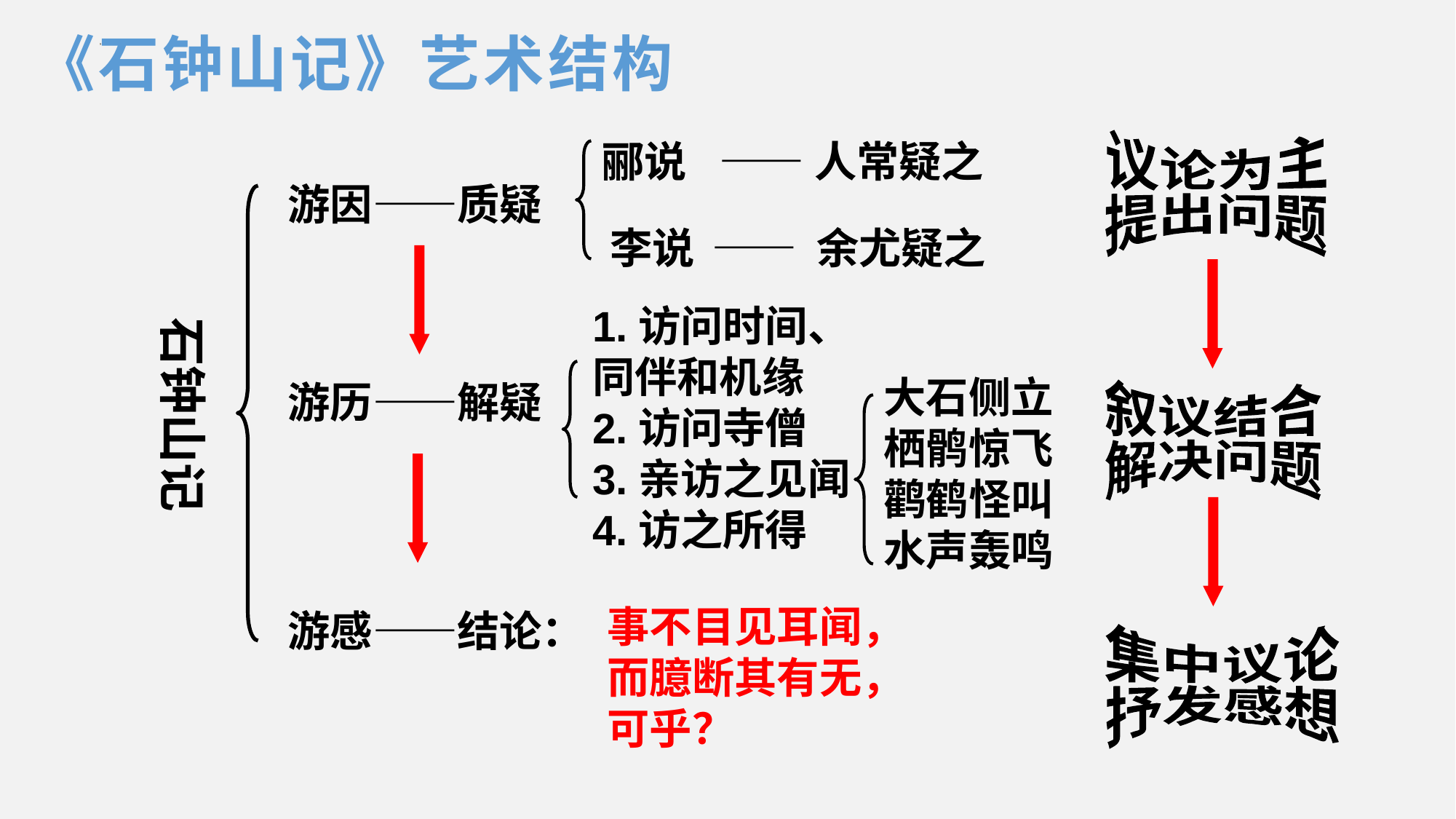

《石钟山记》艺术结构
郦说
——人常疑之
议论为主
提出问题

游因——质疑

李说
—— 余尤疑之

1.访问时间、同伴和机缘
2.访问寺僧
3.亲访之见闻
4.访之所得
石钟山记

游历——解疑
大石侧立
栖鹘惊飞
鹳鹤怪叫
水声轰鸣
叙议结合
解决问题

游感——结论：
事不目见耳闻，
而臆断其有无，
可乎？
集中议论
抒发感想